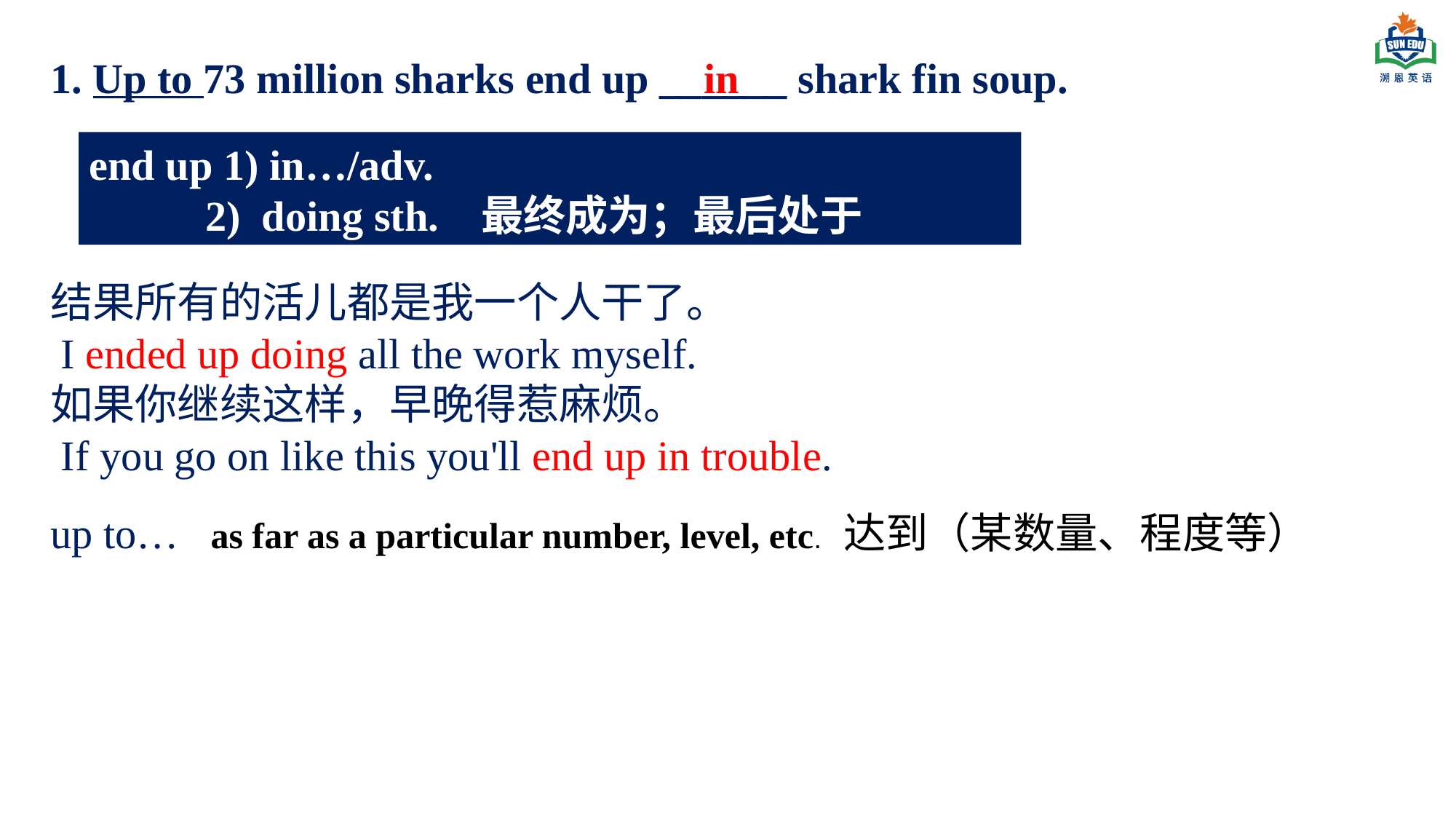

1. Up to 73 million sharks end up ______ shark fin soup.
in
end up 1) in…/adv.
           2)  doing sth.   最终成为；最后处于
结果所有的活儿都是我一个人干了。
 I ended up doing all the work myself.
如果你继续这样，早晚得惹麻烦。
 If you go on like this you'll end up in trouble.
up to…   as far as a particular number, level, etc.  达到（某数量、程度等）